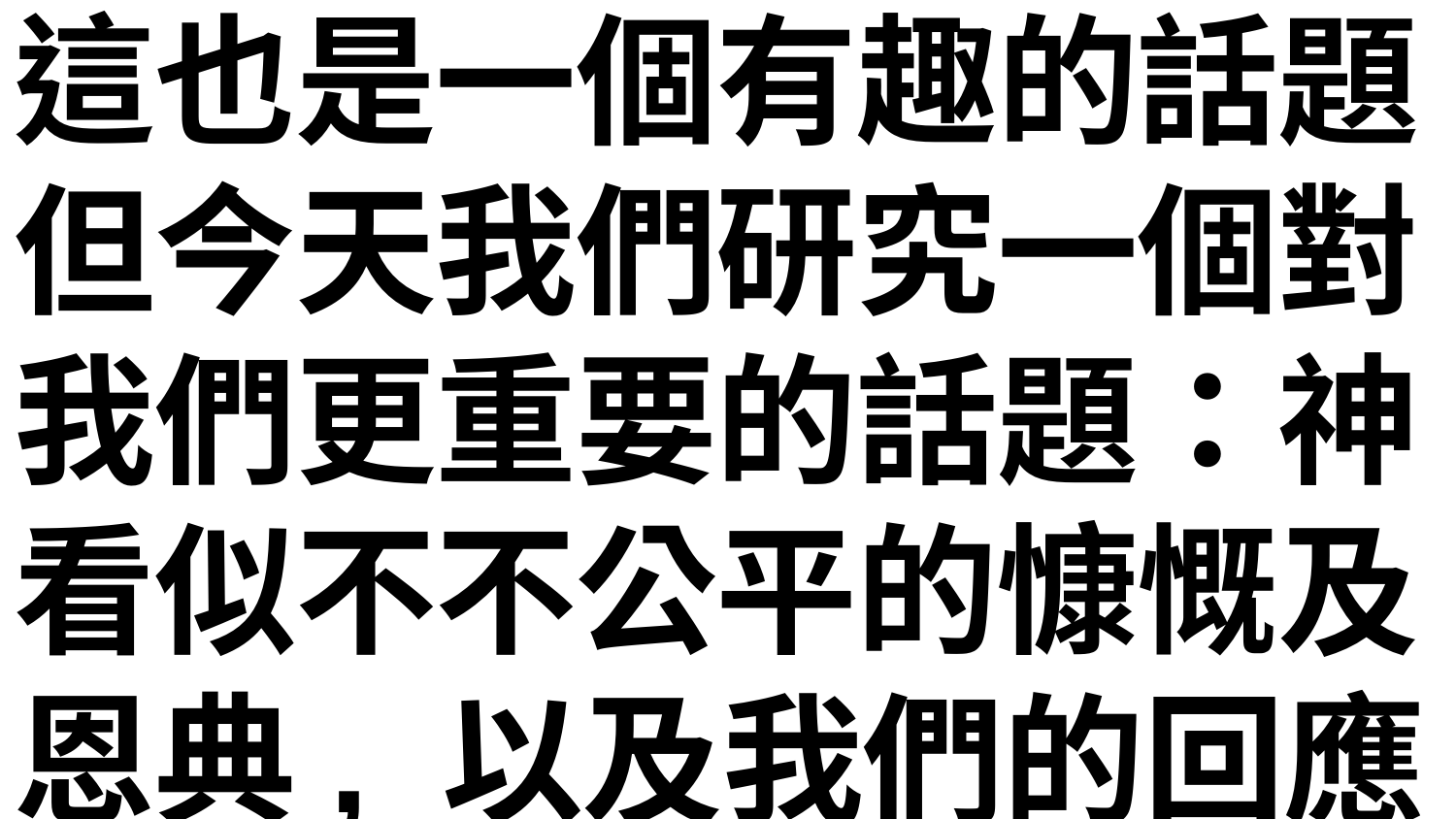

這也是一個有趣的話題,但今天我們研究一個對我們更重要的話題：神看似不不公平的慷慨及恩典, 以及我們的回應。